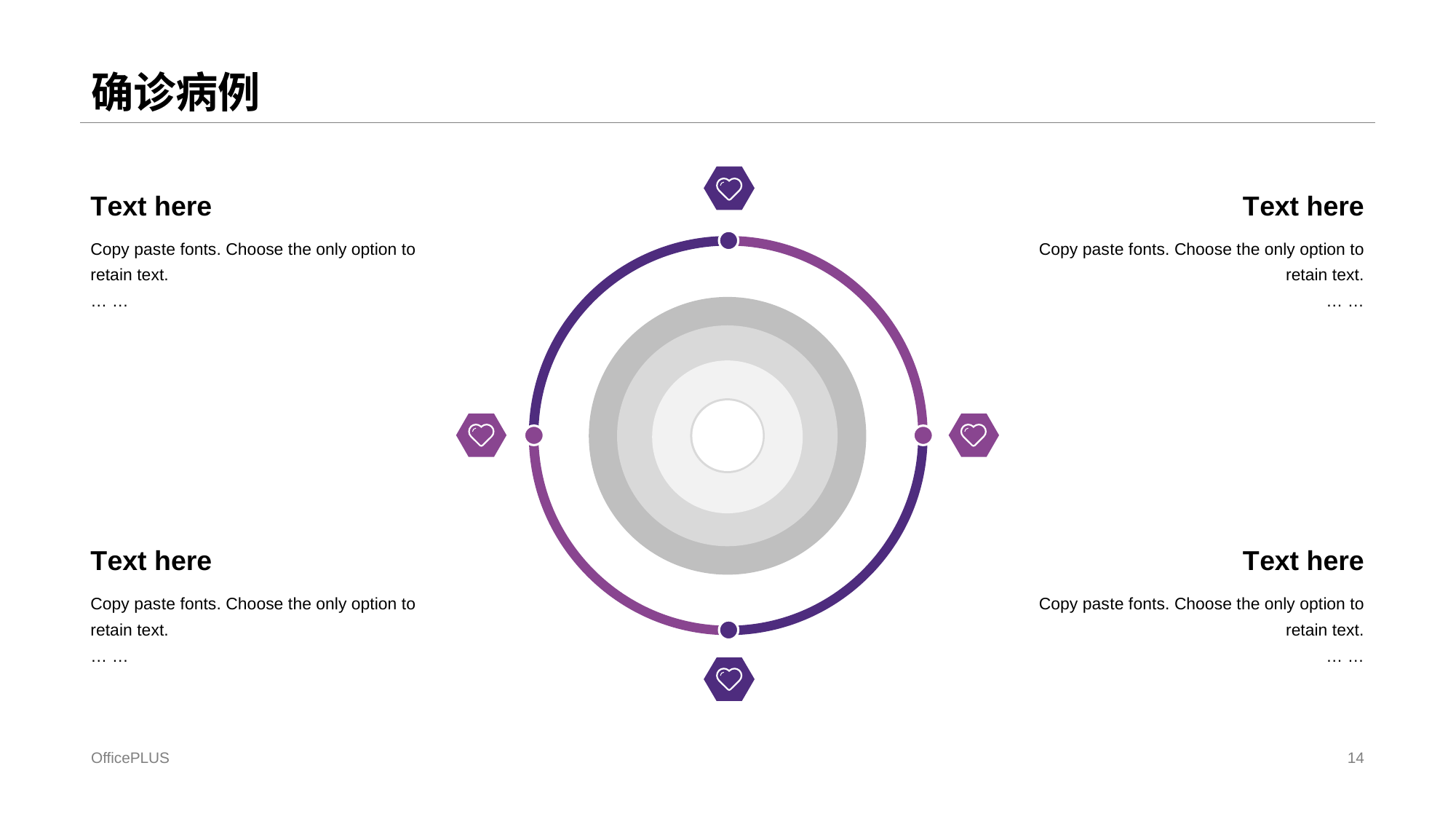

# 确诊病例

T ext here
T ext here
Copy pas te fonts. Choose the only option to retain text.
… …
Copy pas te fonts. Choose the only option to retain text.
… …

T ext here
T ext here
Copy pas te fonts. Choose the only option to retain text.
… …
Copy pas te fonts. Choose the only option to retain text.
… …

OfficePLUS
14